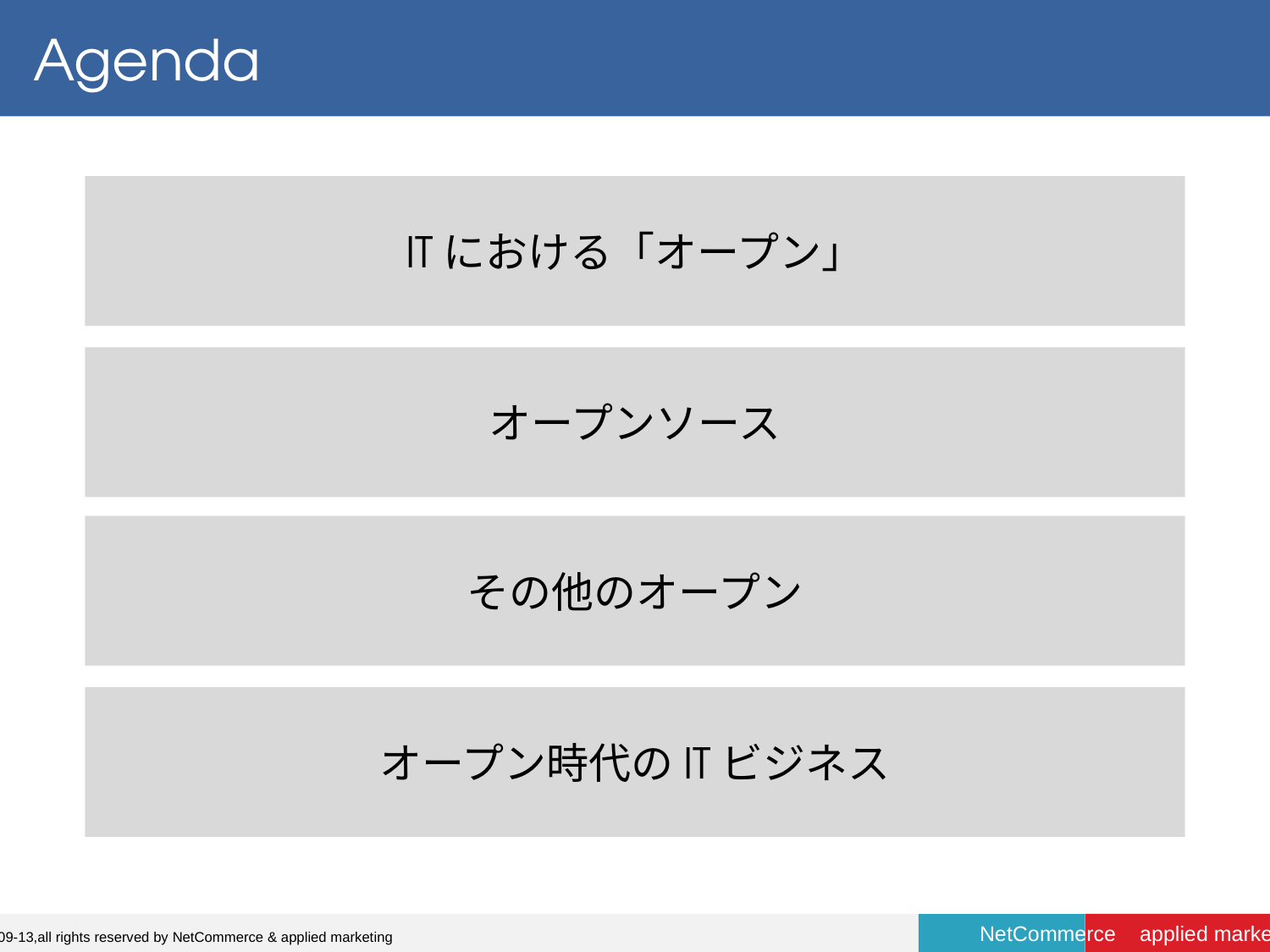

# Agenda
ITにおける「オープン」
オープンソース
その他のオープン
オープン時代のITビジネス